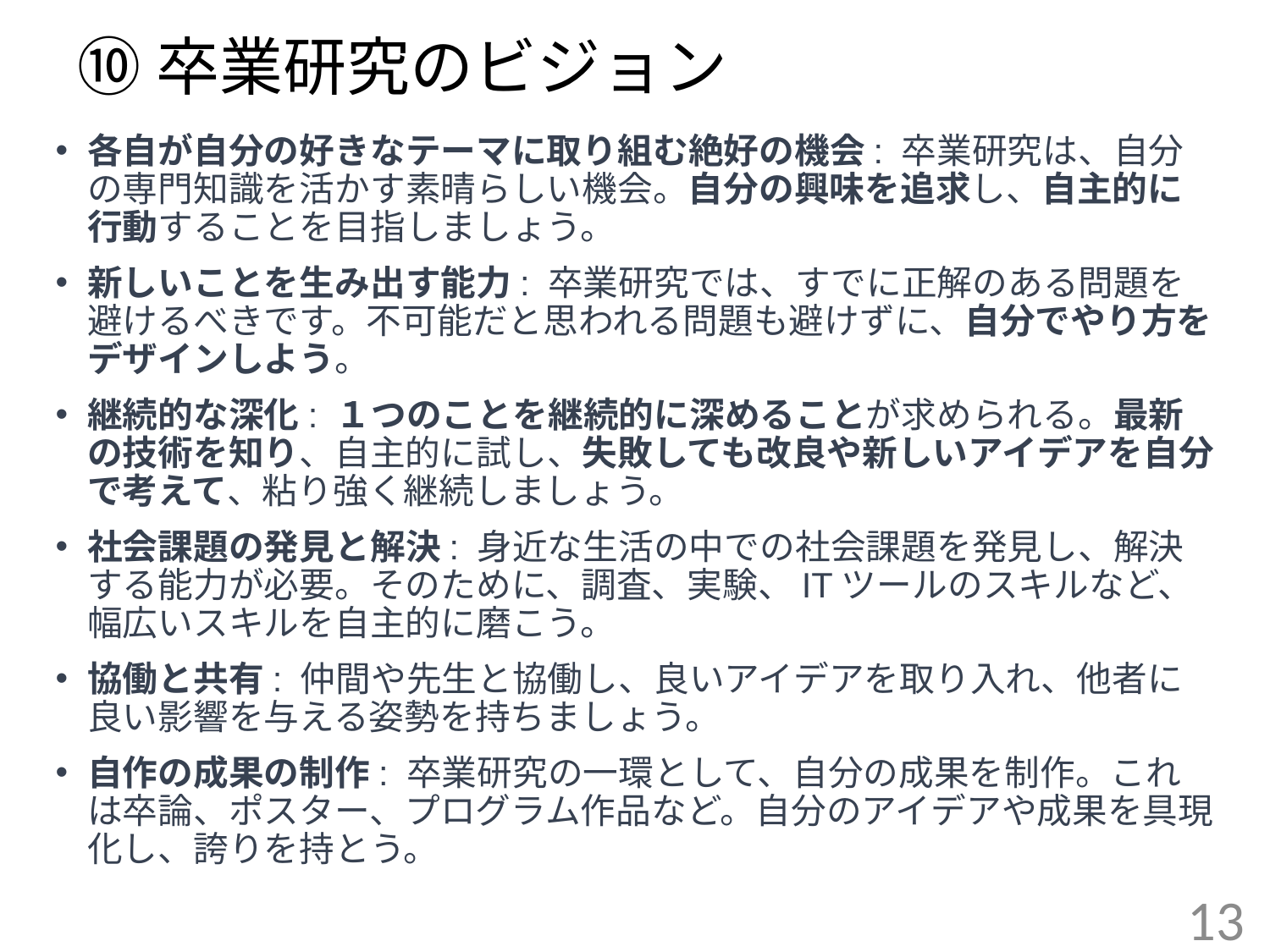

# ⑩卒業研究のビジョン
各自が自分の好きなテーマに取り組む絶好の機会: 卒業研究は、自分の専門知識を活かす素晴らしい機会。自分の興味を追求し、自主的に行動することを目指しましょう。
新しいことを生み出す能力: 卒業研究では、すでに正解のある問題を避けるべきです。不可能だと思われる問題も避けずに、自分でやり方をデザインしよう。
継続的な深化: １つのことを継続的に深めることが求められる。最新の技術を知り、自主的に試し、失敗しても改良や新しいアイデアを自分で考えて、粘り強く継続しましょう。
社会課題の発見と解決: 身近な生活の中での社会課題を発見し、解決する能力が必要。そのために、調査、実験、ITツールのスキルなど、幅広いスキルを自主的に磨こう。
協働と共有: 仲間や先生と協働し、良いアイデアを取り入れ、他者に良い影響を与える姿勢を持ちましょう。
自作の成果の制作: 卒業研究の一環として、自分の成果を制作。これは卒論、ポスター、プログラム作品など。自分のアイデアや成果を具現化し、誇りを持とう。

13